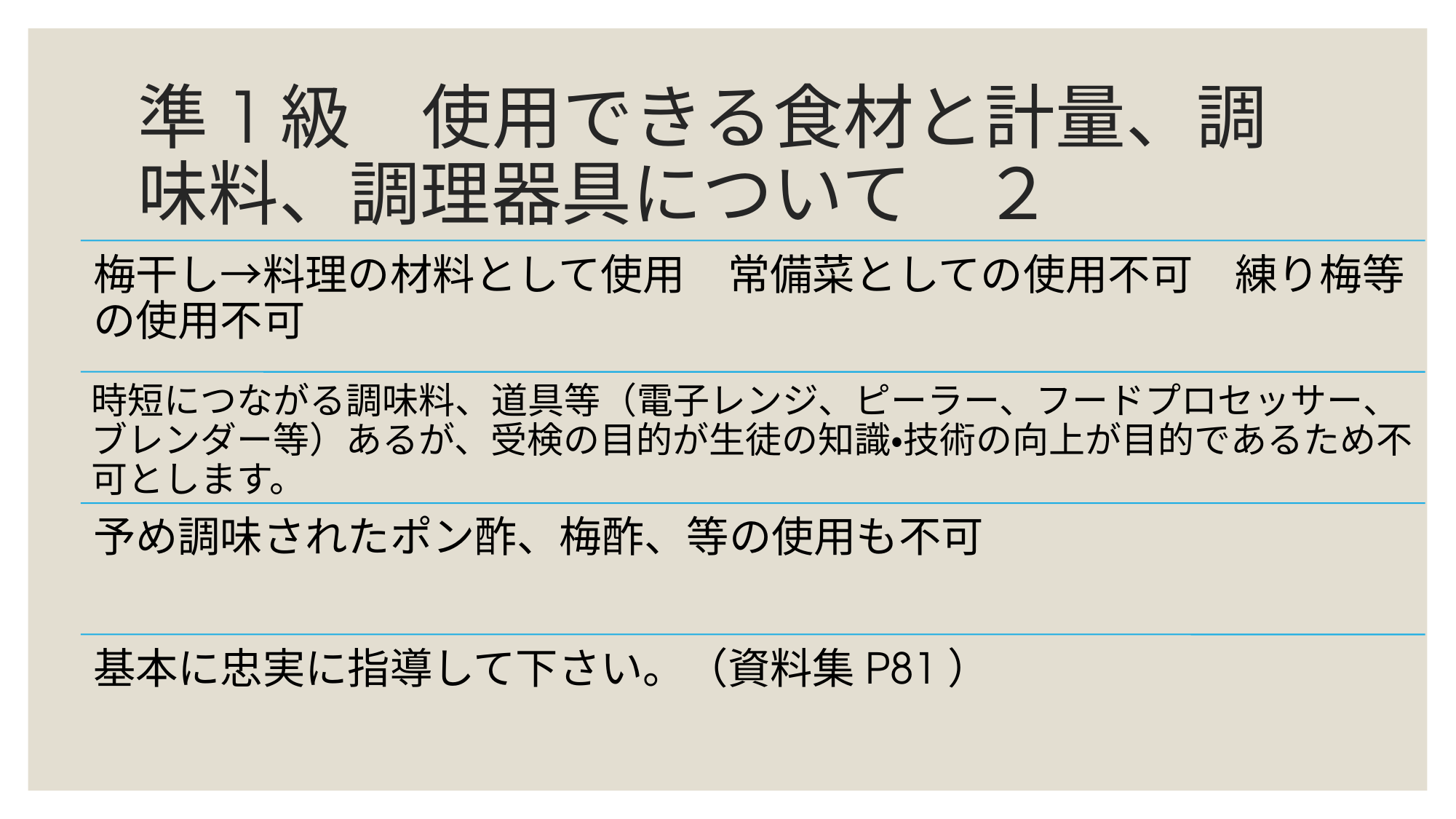

# 準1級　使用できる食材と計量、調味料、調理器具について　２
梅干し→料理の材料として使用　常備菜としての使用不可　練り梅等の使用不可
時短につながる調味料、道具等（電子レンジ、ピーラー、フードプロセッサー、ブレンダー等）あるが、受検の目的が生徒の知識・技術の向上が目的であるため不可とします。
予め調味されたポン酢、梅酢、等の使用も不可
基本に忠実に指導して下さい。（資料集P81）